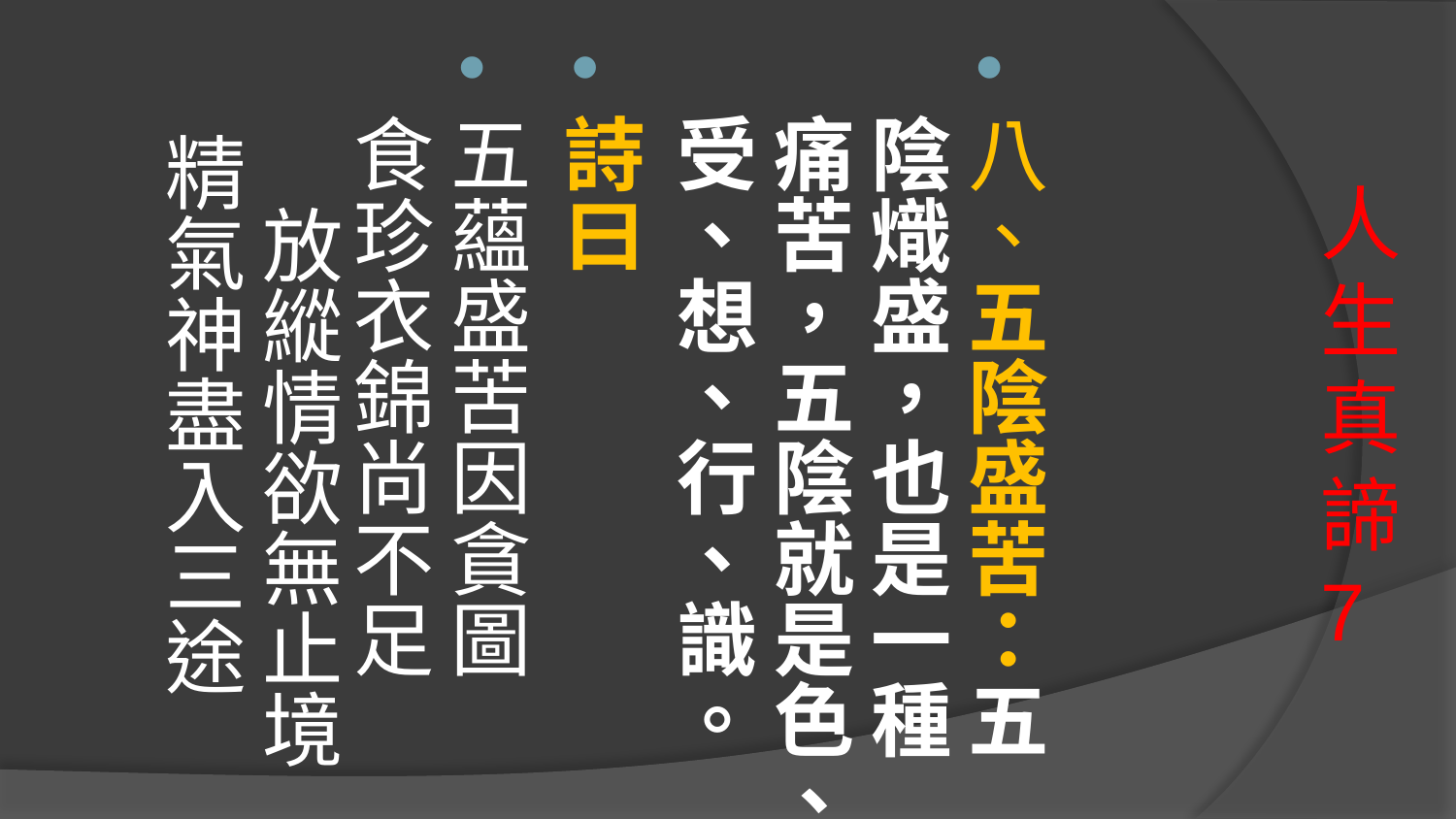

八、五陰盛苦：五陰熾盛，也是一種痛苦，五陰就是色、受、想、行、識。
詩曰
五蘊盛苦因貪圖  食珍衣錦尚不足           放縱情欲無止境  精氣神盡入三途

# 人生真諦7